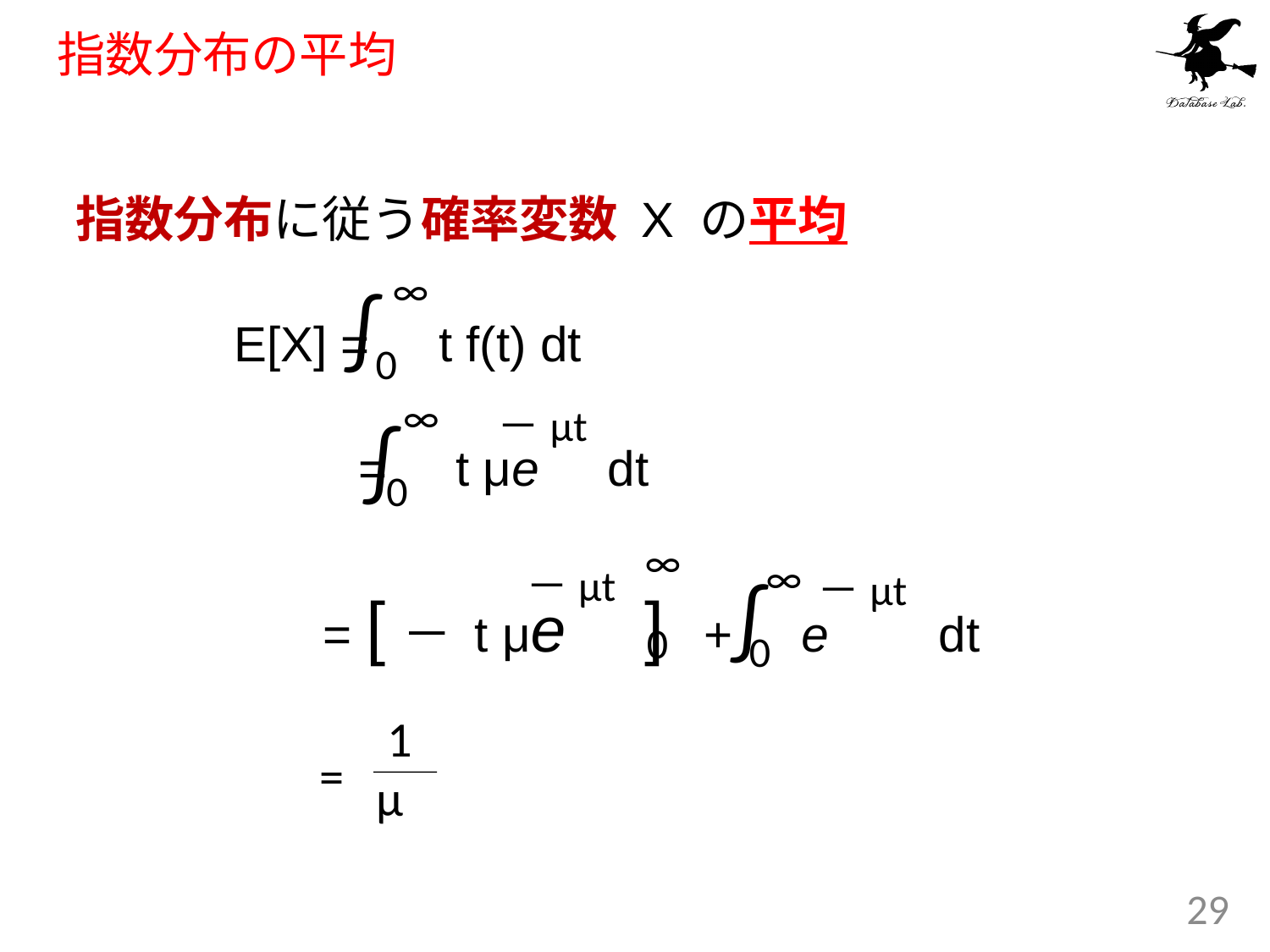

# 指数分布の平均
指数分布に従う確率変数 X の平均
		E[X] =     t f(t) dt
		         =     t μe     dt
                  = [－ t μe    ]  +     e        dt

∞
0
∫
∞
0
－μt
∫
∞
∞
0
－μt
－μt
∫
0
 =
 1
μ

29